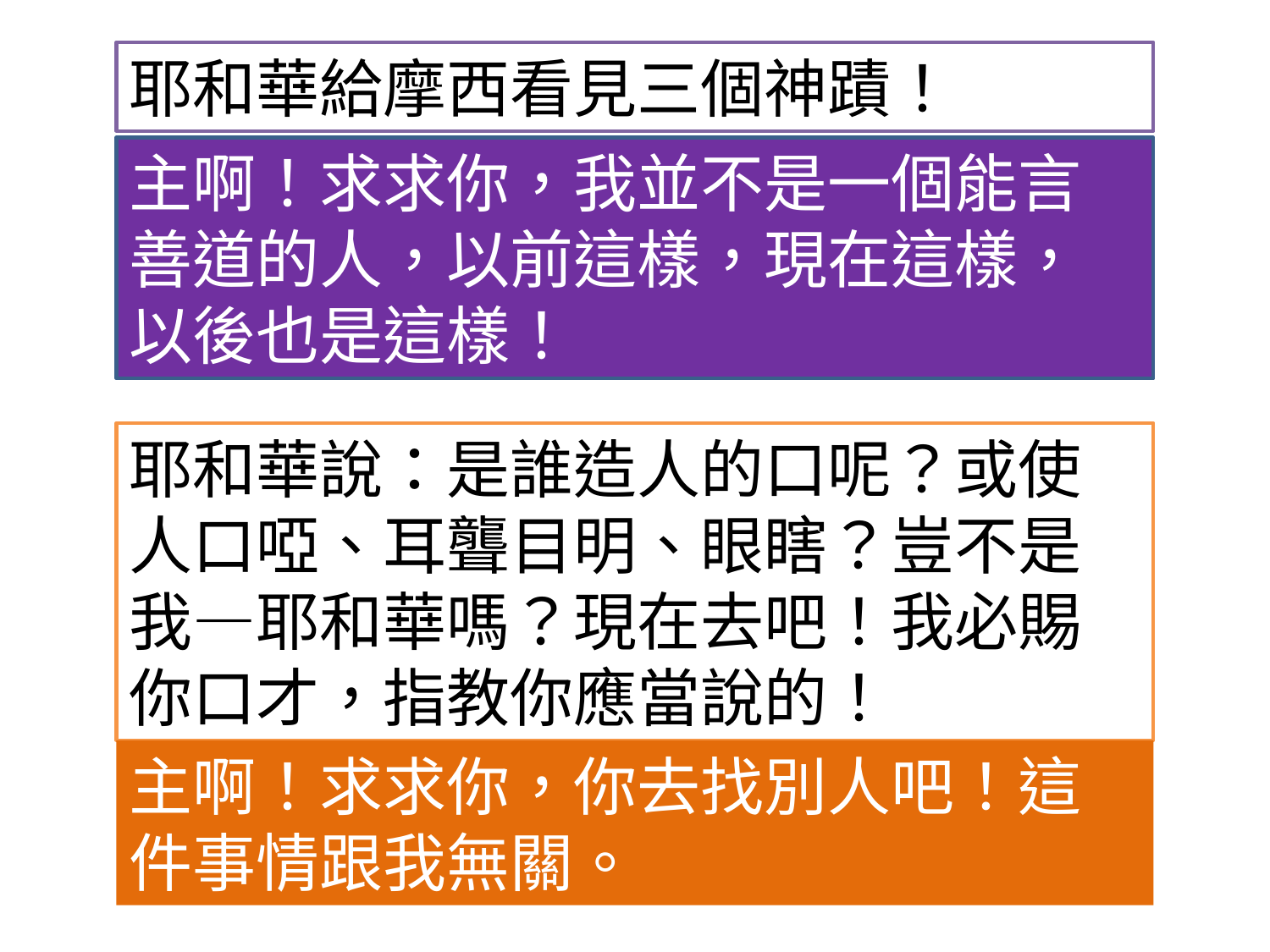

耶和華給摩西看見三個神蹟！
主啊！求求你，我並不是一個能言善道的人，以前這樣，現在這樣，以後也是這樣！
耶和華說：是誰造人的口呢？或使人口啞、耳聾目明、眼瞎？豈不是我—耶和華嗎？現在去吧！我必賜你口才，指教你應當說的！
主啊！求求你，你去找別人吧！這件事情跟我無關。